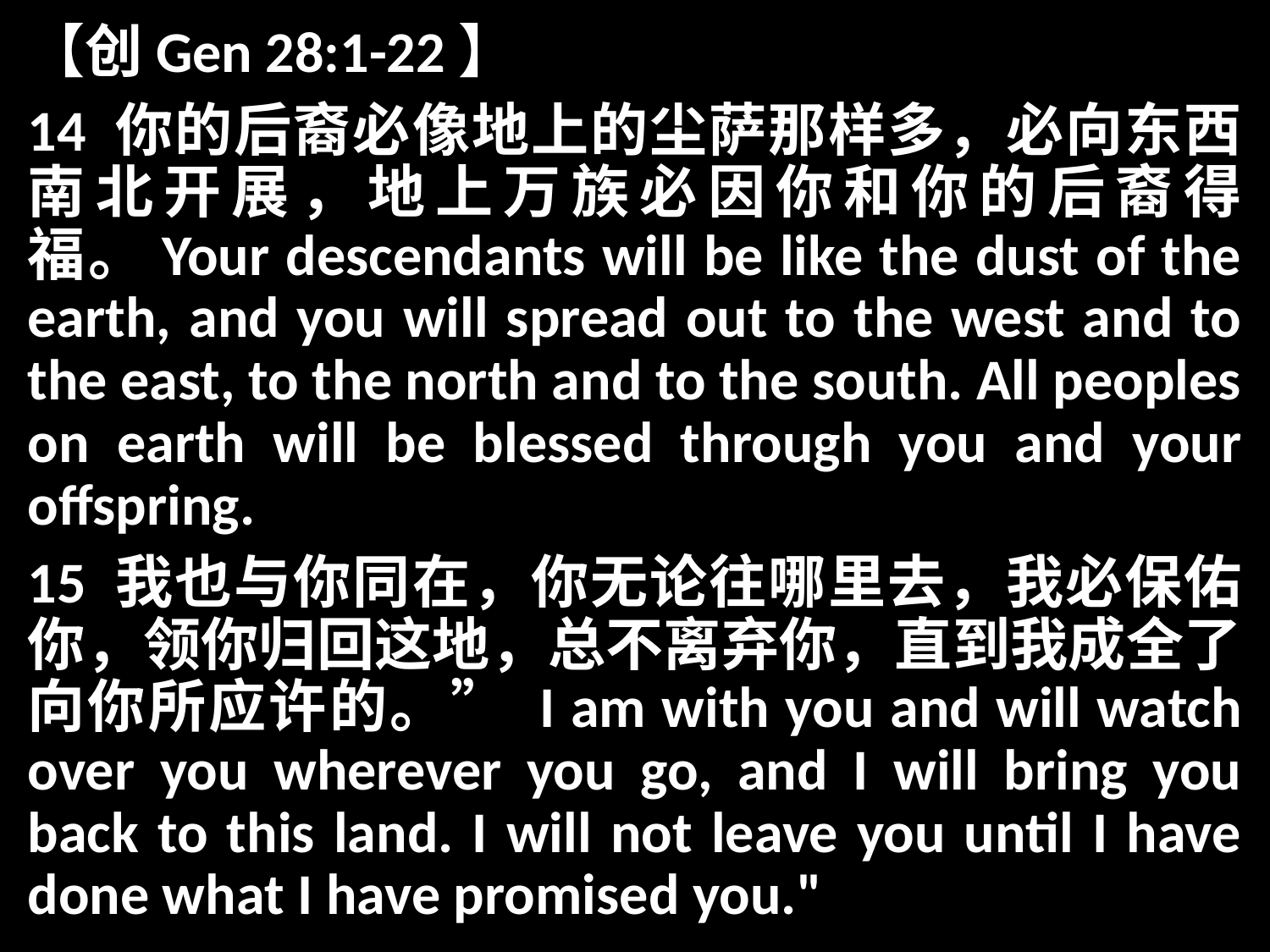

【创Gen 28:1-22】
14 你的后裔必像地上的尘萨那样多，必向东西南北开展，地上万族必因你和你的后裔得福。Your descendants will be like the dust of the earth, and you will spread out to the west and to the east, to the north and to the south. All peoples on earth will be blessed through you and your offspring.
15 我也与你同在，你无论往哪里去，我必保佑你，领你归回这地，总不离弃你，直到我成全了向你所应许的。” I am with you and will watch over you wherever you go, and I will bring you back to this land. I will not leave you until I have done what I have promised you."